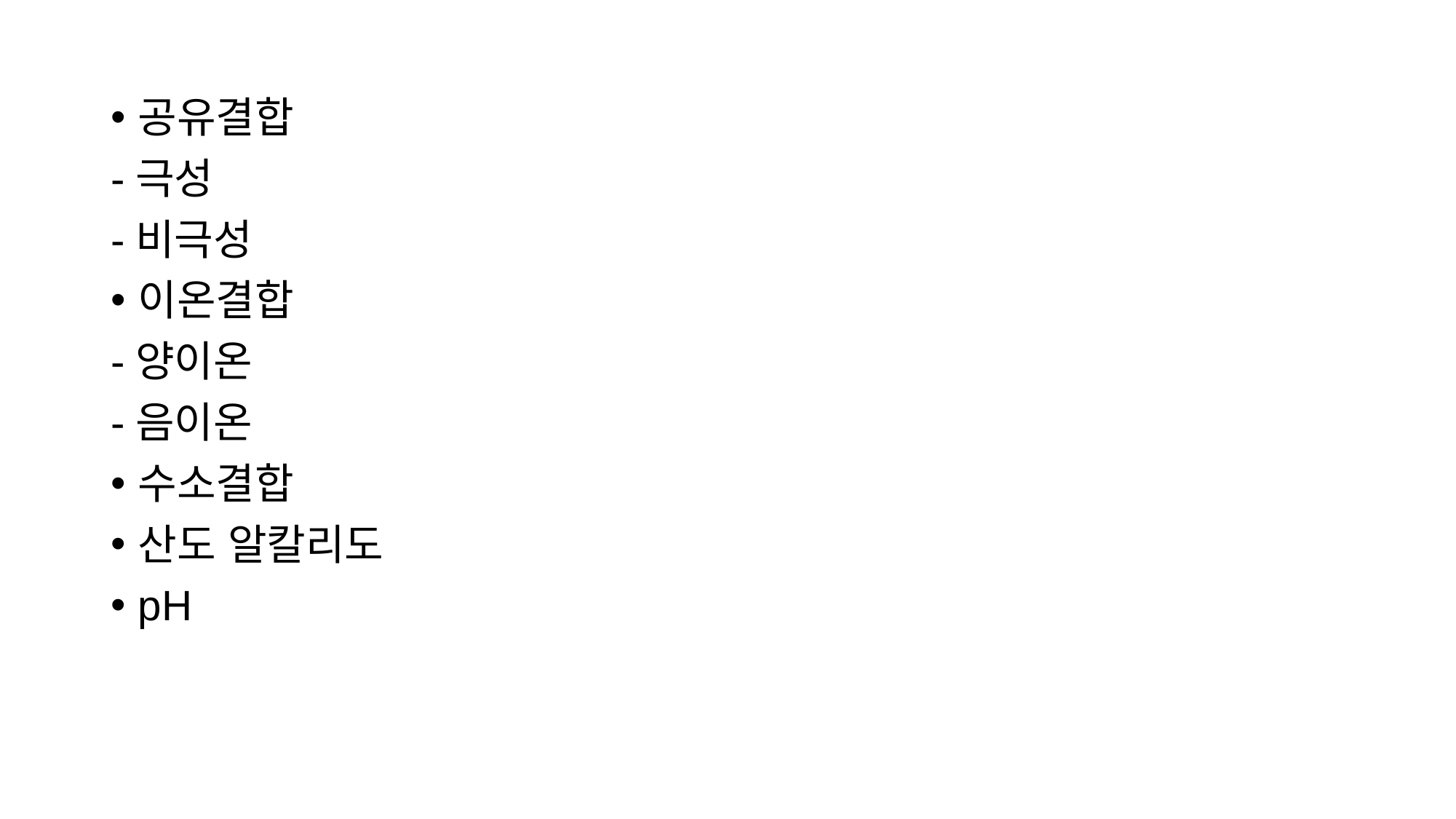

공유결합
-극성
-비극성
이온결합
-양이온
-음이온
수소결합
산도 알칼리도
pH